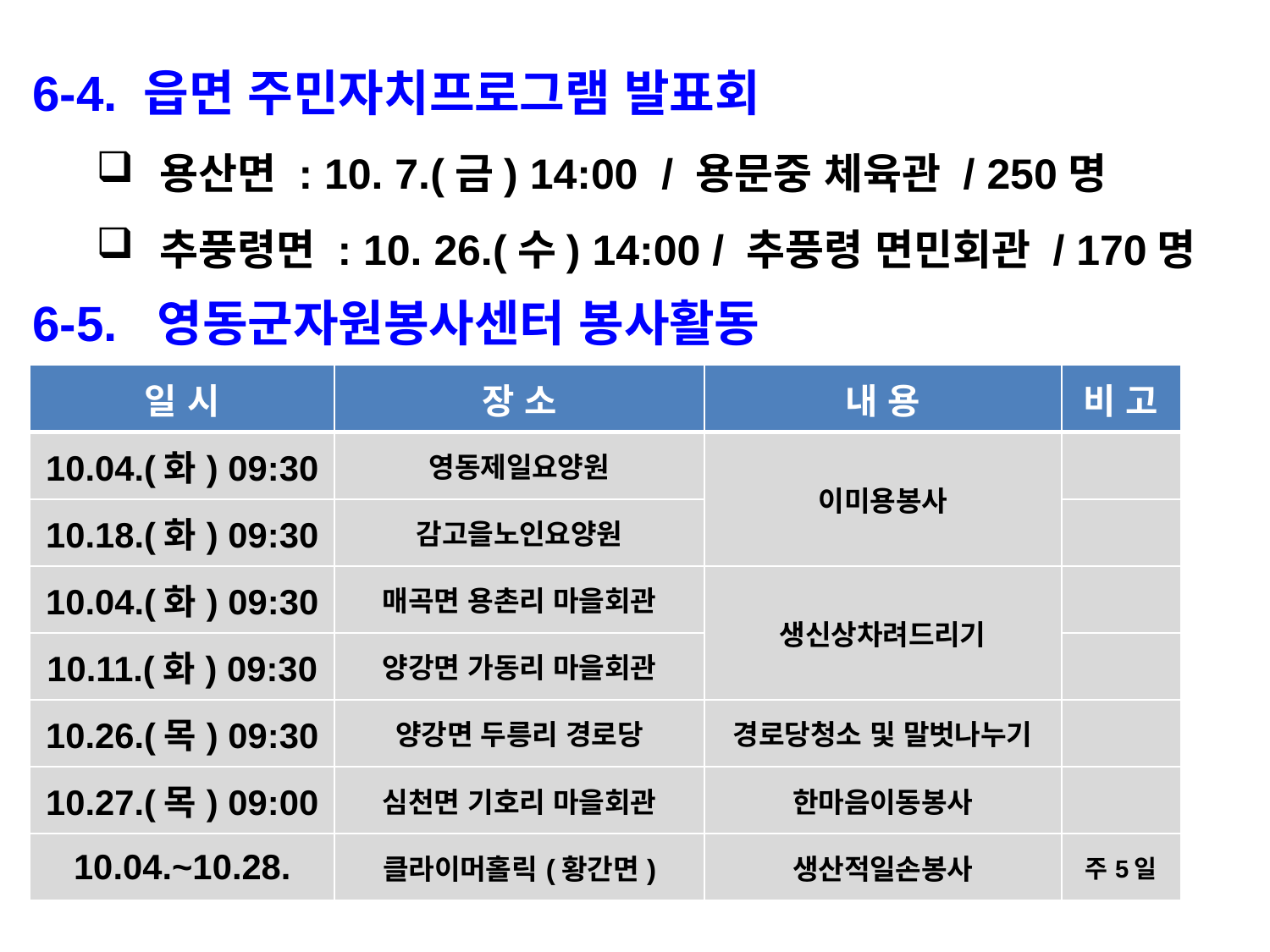

6-4. 읍면 주민자치프로그램 발표회
용산면 : 10. 7.(금) 14:00  / 용문중 체육관 / 250명
추풍령면 : 10. 26.(수) 14:00 / 추풍령 면민회관 / 170명
6-5.  영동군자원봉사센터 봉사활동

| 일 시 | 장 소 | 내 용 | 비 고 |
| --- | --- | --- | --- |
| 10.04.(화) 09:30 | 영동제일요양원 | 이미용봉사 |  |
| 10.18.(화) 09:30 | 감고을노인요양원 |  |  |
| 10.04.(화) 09:30 | 매곡면 용촌리 마을회관 | 생신상차려드리기 |  |
| 10.11.(화) 09:30 | 양강면 가동리 마을회관 |  |  |
| 10.26.(목) 09:30 | 양강면 두릉리 경로당 | 경로당청소 및 말벗나누기 |  |
| 10.27.(목) 09:00 | 심천면 기호리 마을회관 | 한마음이동봉사 |  |
| 10.04.~10.28. | 클라이머홀릭(황간면) | 생산적일손봉사 | 주5일 |